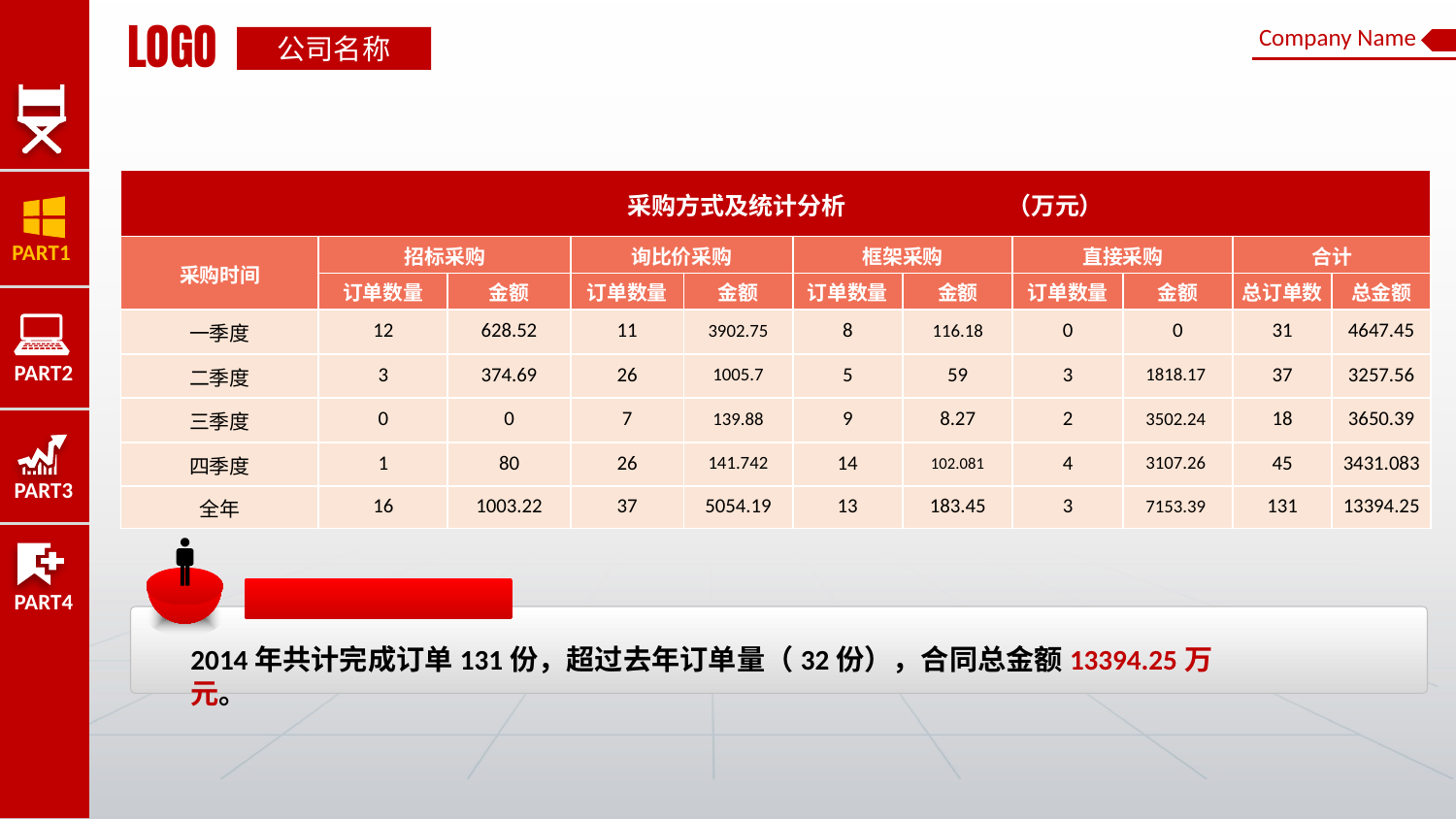

PART1

PART2

PART3

PART4
LOGO
Company Name

公司名称
| 采购方式及统计分析 （万元） |  |  |  |  |  |  |  |  |  |  |
| --- | --- | --- | --- | --- | --- | --- | --- | --- | --- | --- |
| 采购时间 | 招标采购 |  | 询比价采购 |  | 框架采购 |  | 直接采购 |  | 合计 |  |
|  | 订单数量 | 金额 | 订单数量 | 金额 | 订单数量 | 金额 | 订单数量 | 金额 | 总订单数 | 总金额 |
| 一季度 | 12 | 628.52 | 11 | 3902.75 | 8 | 116.18 | 0 | 0 | 31 | 4647.45 |
| 二季度 | 3 | 374.69 | 26 | 1005.7 | 5 | 59 | 3 | 1818.17 | 37 | 3257.56 |
| 三季度 | 0 | 0 | 7 | 139.88 | 9 | 8.27 | 2 | 3502.24 | 18 | 3650.39 |
| 四季度 | 1 | 80 | 26 | 141.742 | 14 | 102.081 | 4 | 3107.26 | 45 | 3431.083 |
| 全年 | 16 | 1003.22 | 37 | 5054.19 | 13 | 183.45 | 3 | 7153.39 | 131 | 13394.25 |

2014年共计完成订单131份，超过去年订单量（32份），合同总金额13394.25万元。